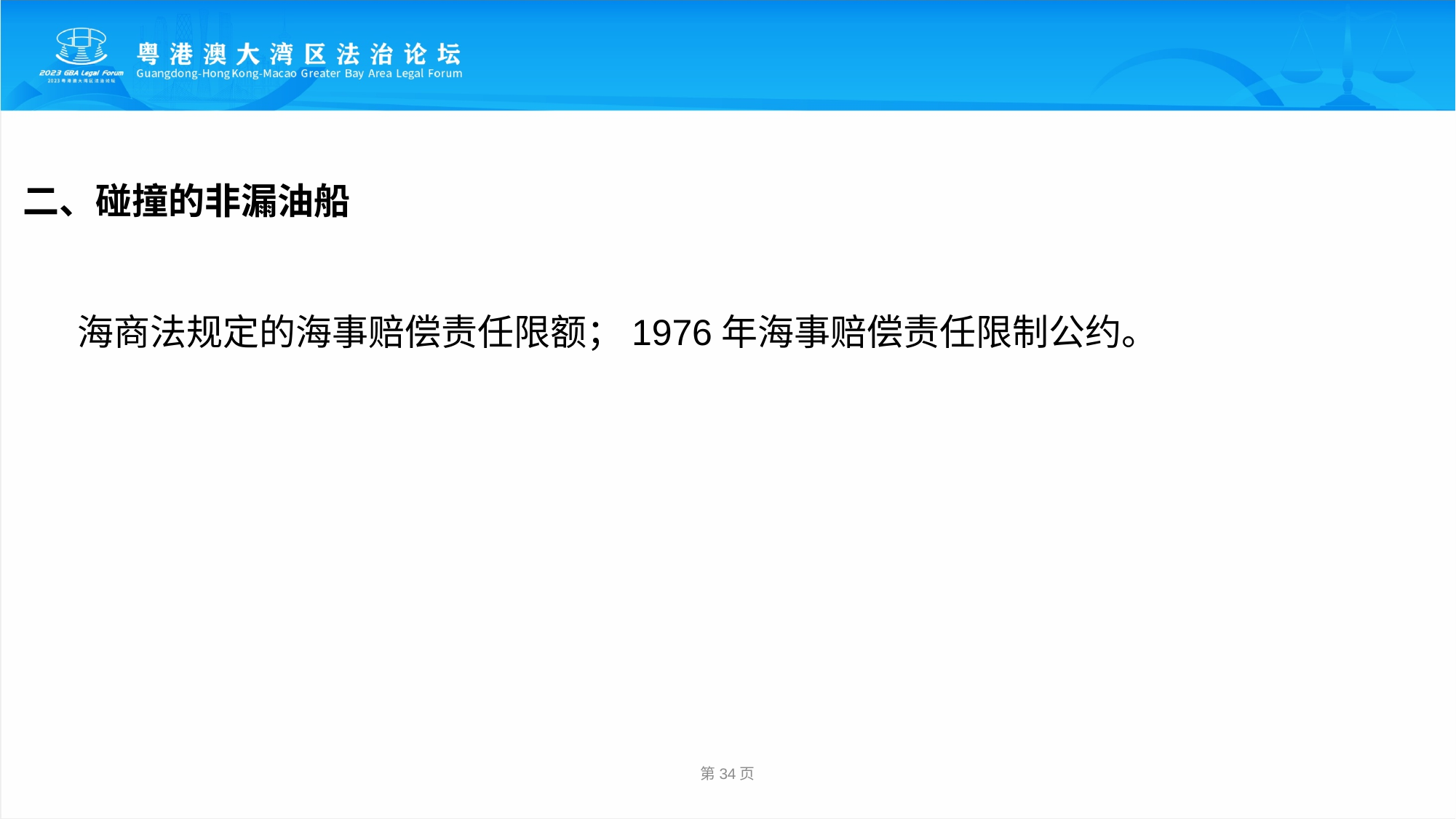

二、碰撞的非漏油船
海商法规定的海事赔偿责任限额；1976年海事赔偿责任限制公约。
第34页